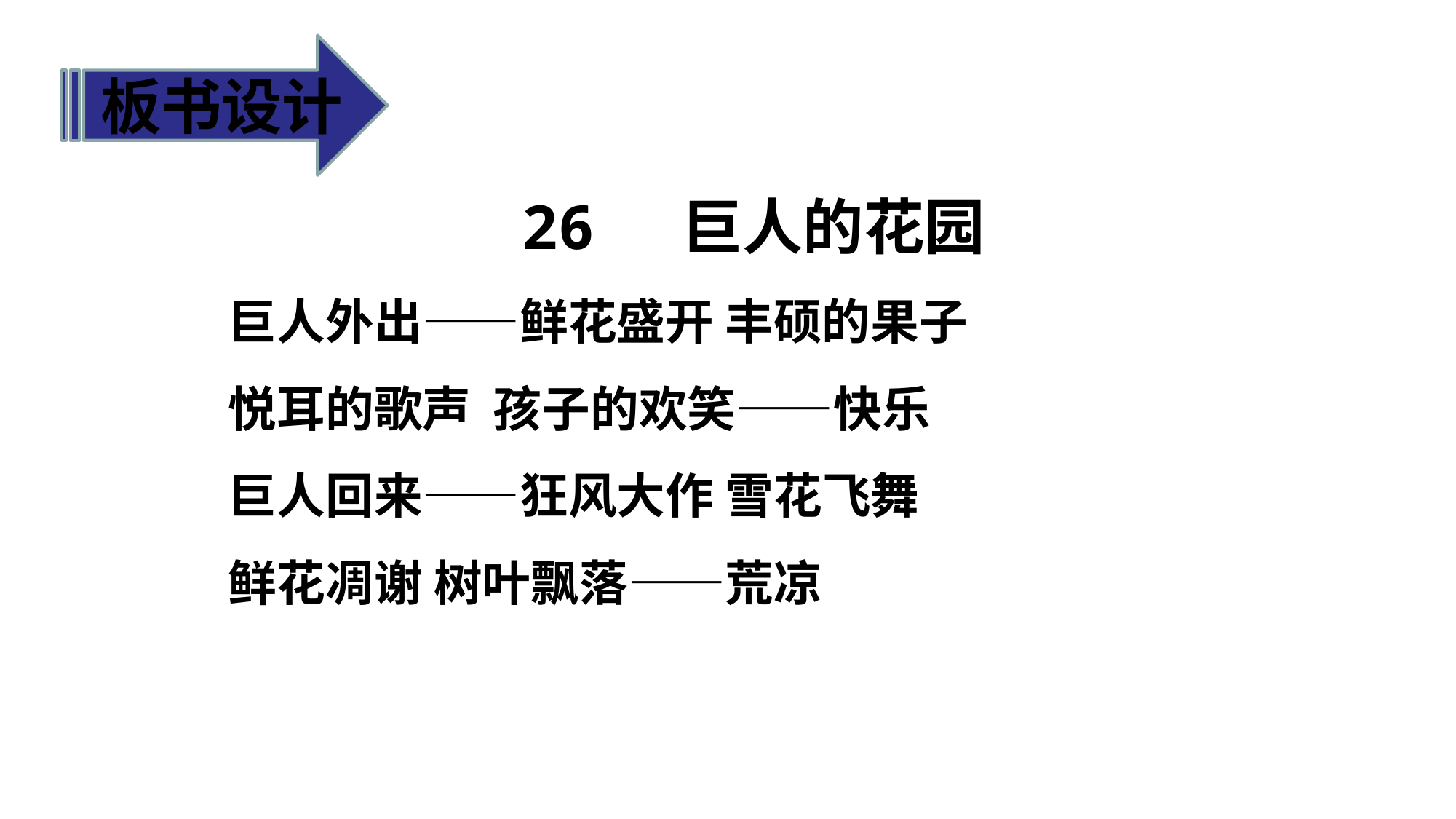

板书设计
26  巨人的花园
             巨人外出——鲜花盛开 丰硕的果子
             悦耳的歌声  孩子的欢笑——快乐
             巨人回来——狂风大作 雪花飞舞
             鲜花凋谢 树叶飘落——荒凉